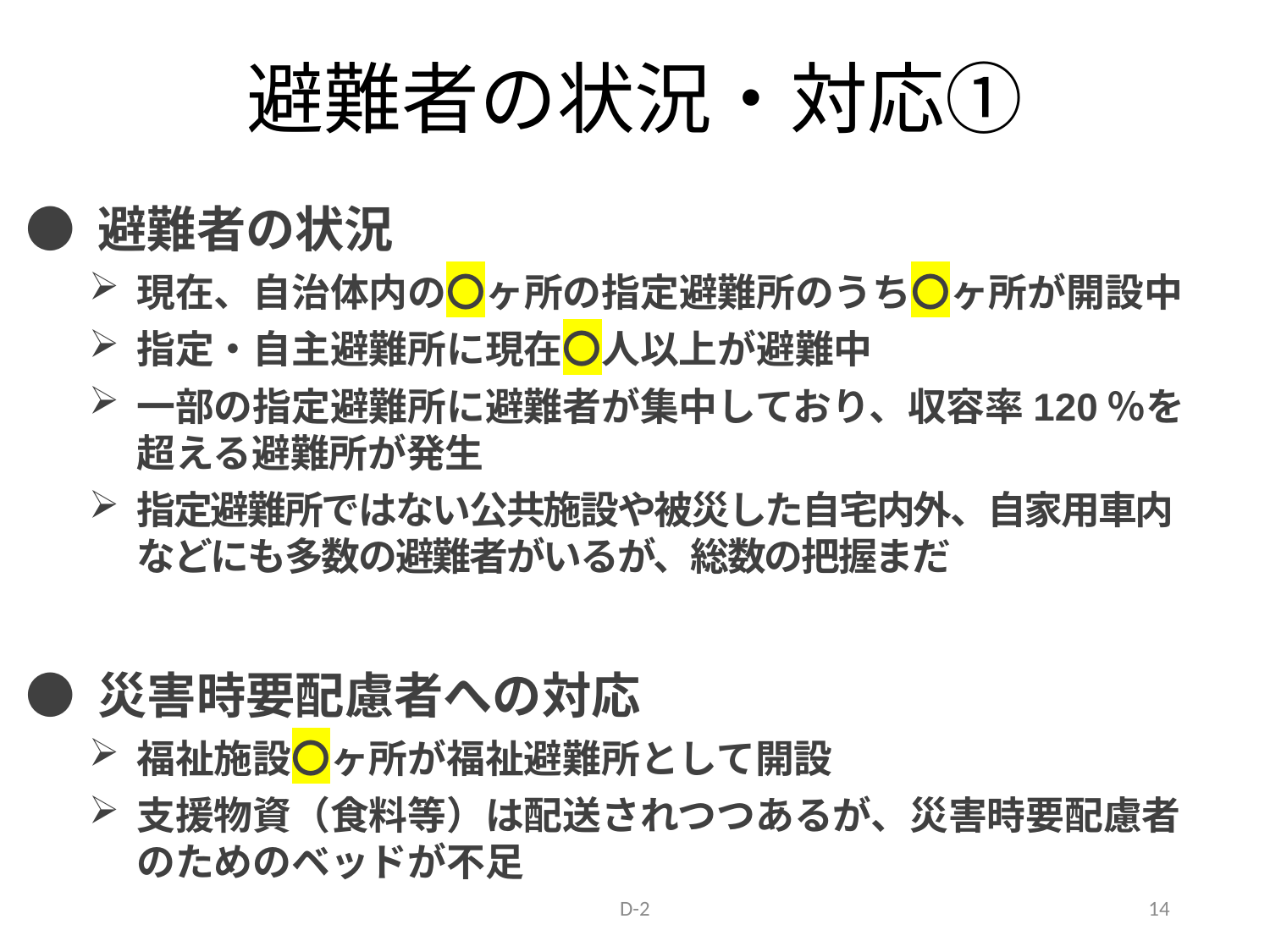

# 避難者の状況・対応①
● 避難者の状況
現在、自治体内の〇ヶ所の指定避難所のうち〇ヶ所が開設中
指定・自主避難所に現在〇人以上が避難中
一部の指定避難所に避難者が集中しており、収容率120％を超える避難所が発生
指定避難所ではない公共施設や被災した自宅内外、自家用車内
などにも多数の避難者がいるが、総数の把握まだ
● 災害時要配慮者への対応
福祉施設〇ヶ所が福祉避難所として開設
支援物資（食料等）は配送されつつあるが、災害時要配慮者のためのベッドが不足
D-2
14